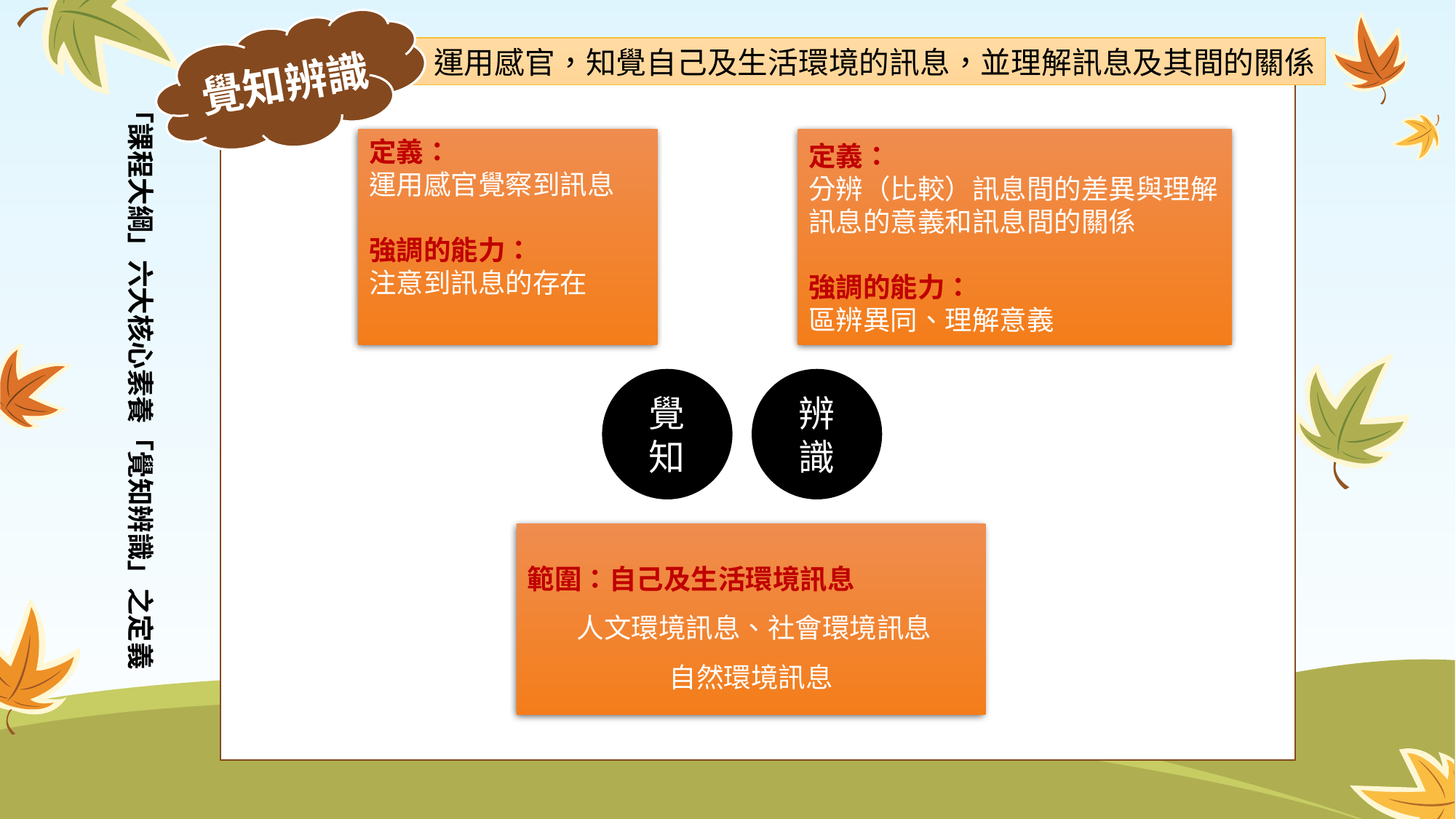

覺知辨識
 運用感官，知覺自己及生活環境的訊息，並理解訊息及其間的關係

「課程大綱」六大核心素養「覺知辨識」之定義
定義：
運用感官覺察到訊息

強調的能力：
注意到訊息的存在
定義：
分辨（比較）訊息間的差異與理解
訊息的意義和訊息間的關係

強調的能力：
區辨異同、理解意義
覺知
辨識
範圍：自己及生活環境訊息
 人文環境訊息、社會環境訊息
自然環境訊息